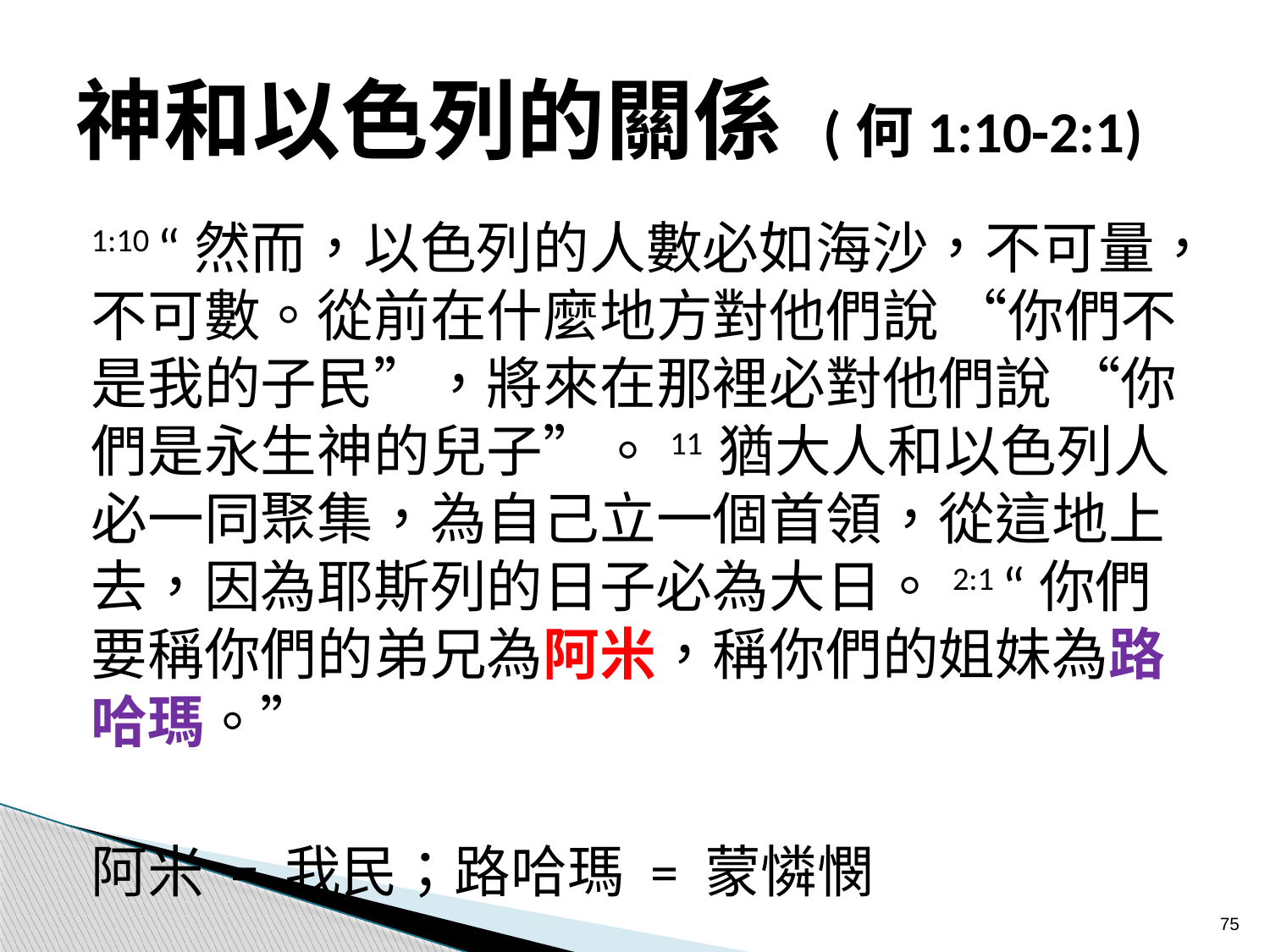

# 神和以色列的關係 (何1:10-2:1)
1:10 “然而，以色列的人數必如海沙，不可量，不可數。從前在什麼地方對他們說 “你們不是我的子民”，將來在那裡必對他們說 “你們是永生神的兒子”。11 猶大人和以色列人必一同聚集，為自己立一個首領，從這地上去，因為耶斯列的日子必為大日。2:1 “你們要稱你們的弟兄為阿米，稱你們的姐妹為路哈瑪。”

阿米 = 我民；路哈瑪 = 蒙憐憫
75